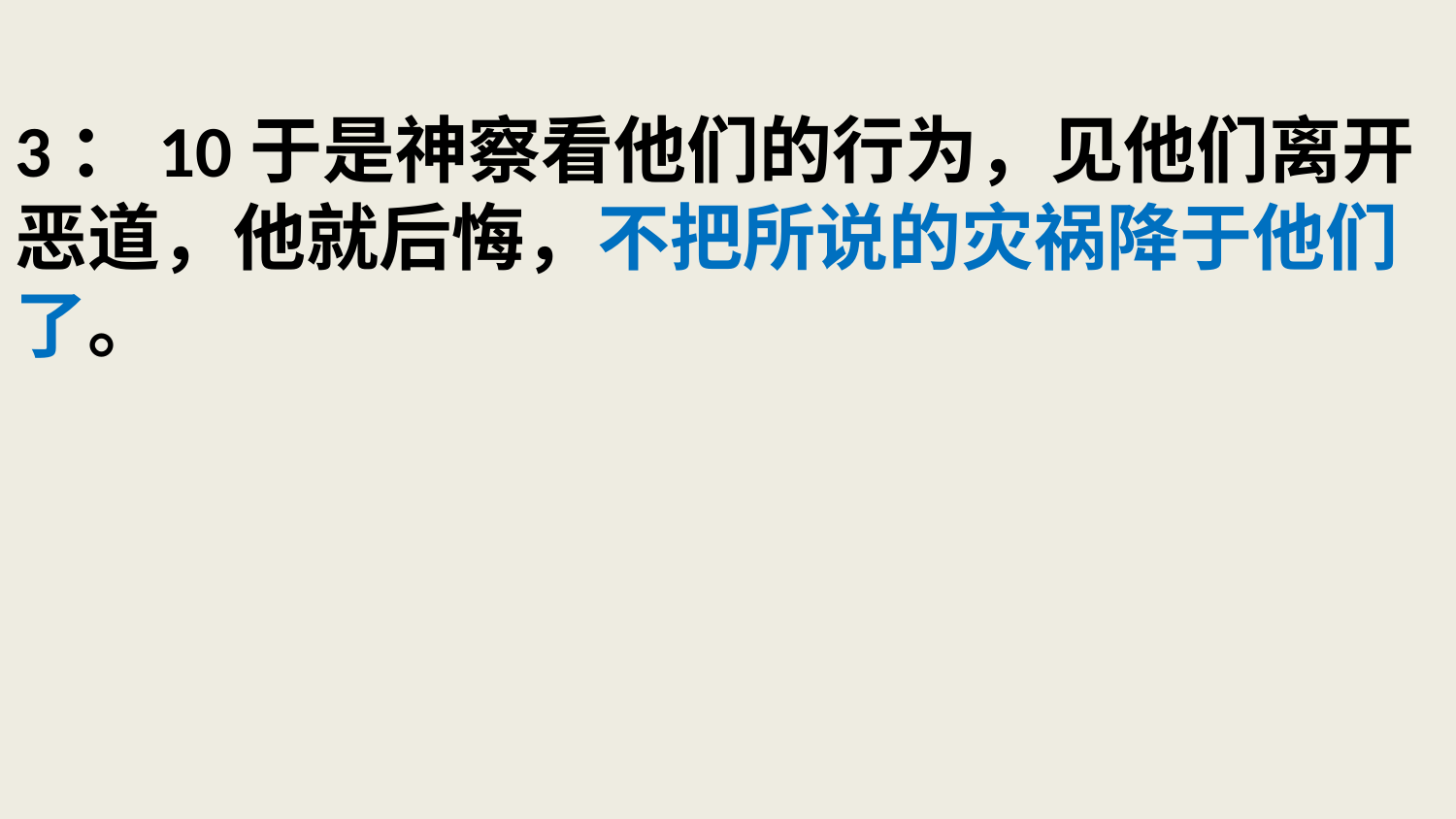

# 3：10于是神察看他们的行为，见他们离开恶道，他就后悔，不把所说的灾祸降于他们了。